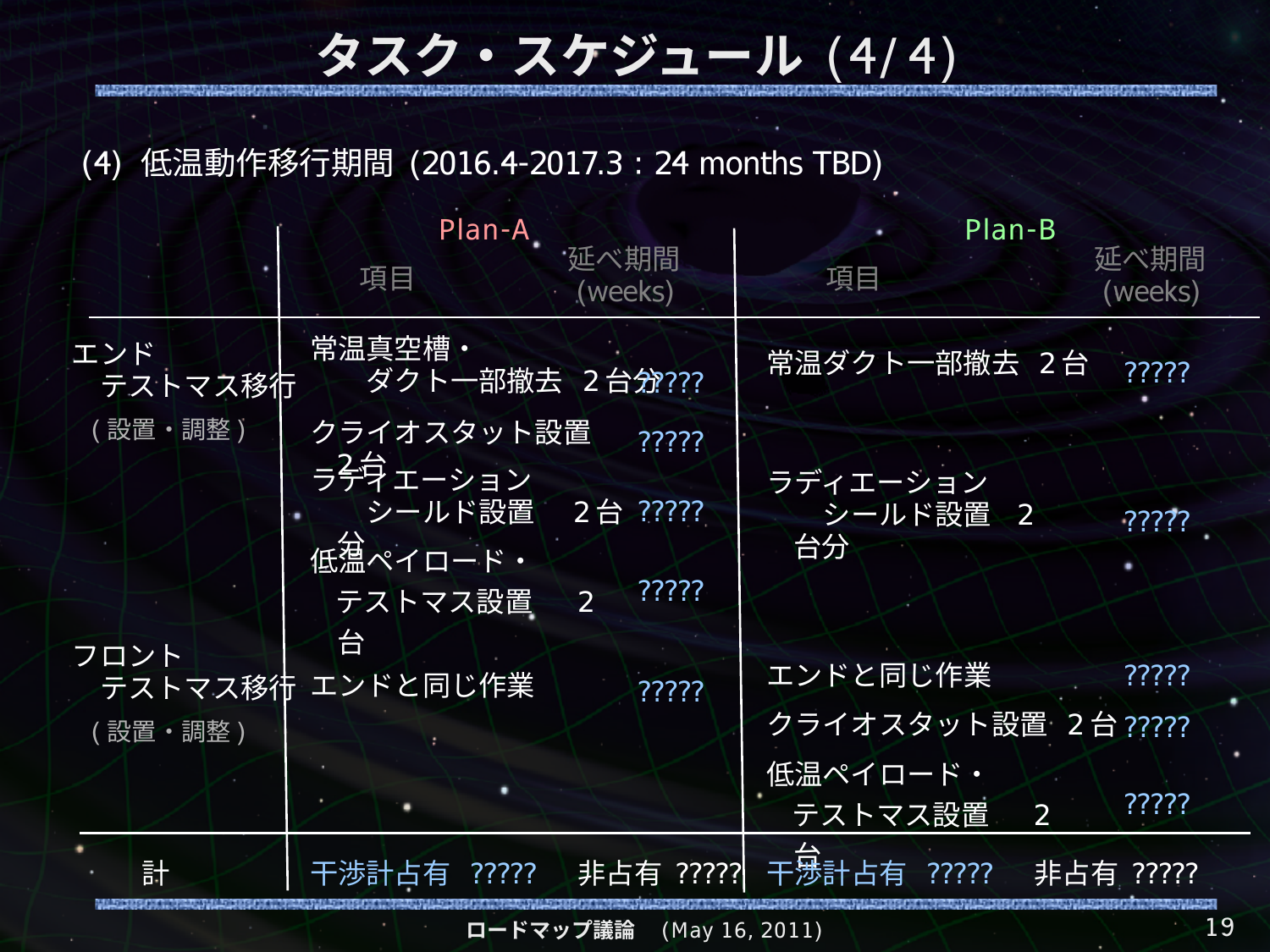

# タスク・スケジュール (4/4)
(4) 低温動作移行期間 (2016.4-2017.3 : 24 months TBD)
Plan-A
Plan-B
延べ期間
 (weeks)
延べ期間
 (weeks)
項目
項目
常温真空槽・
　　ダクト一部撤去  2台分
エンド
　テストマス移行
常温ダクト一部撤去  2台
?????
?????
(設置・調整)
クライオスタット設置  2台
?????
ラディエーション
　　シールド設置     2台分
ラディエーション
　　シールド設置   2台分
?????
?????
低温ペイロード・
   テストマス設置      2台
?????
フロント
　テストマス移行
エンドと同じ作業
?????
エンドと同じ作業
?????
クライオスタット設置  2台
?????
(設置・調整)
低温ペイロード・
   テストマス設置      2台
?????
計
干渉計占有  ?????
非占有 ?????
干渉計占有  ?????
非占有 ?????
19
ロードマップ議論　(May 16, 2011)